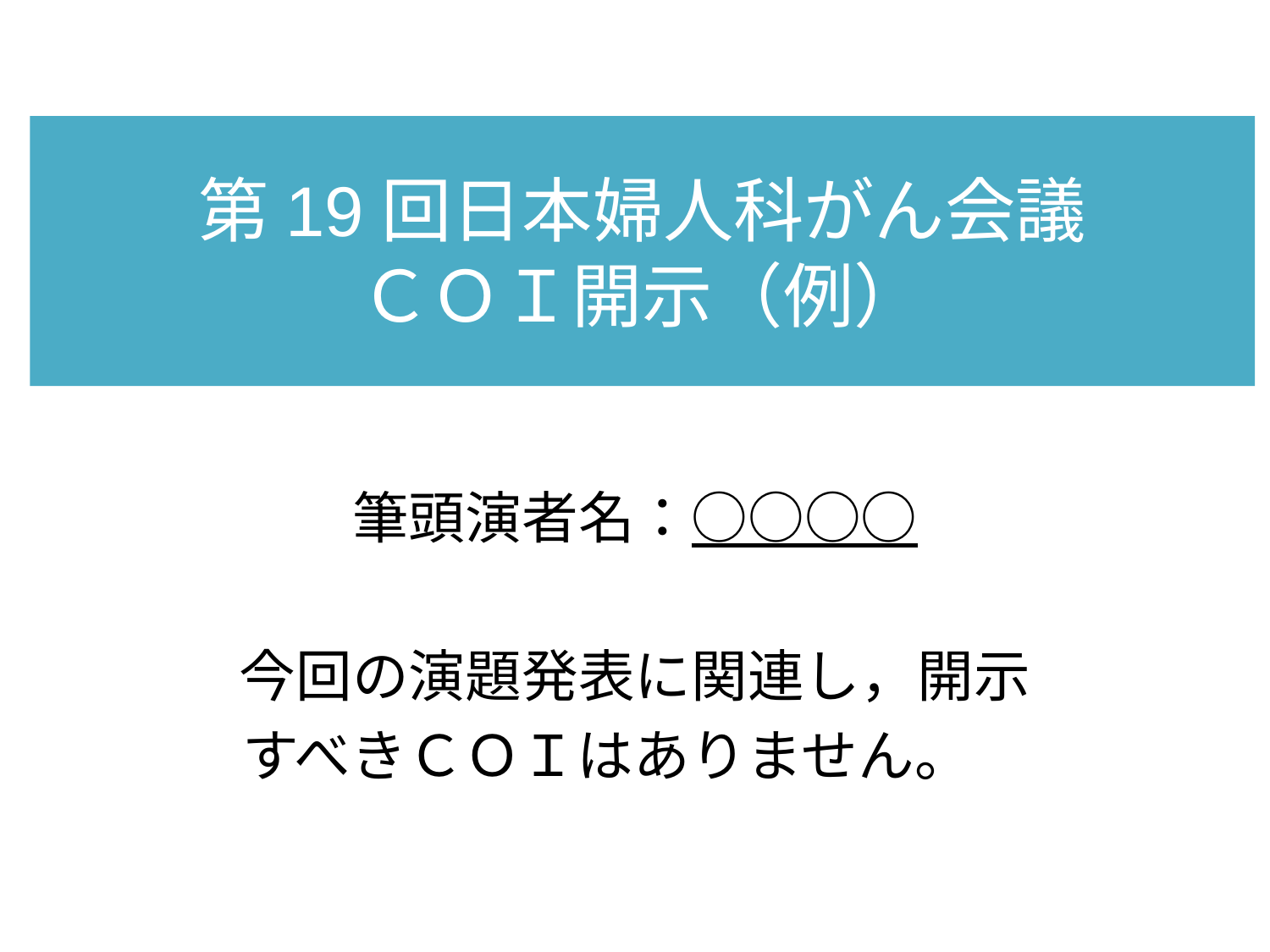

# 第19回日本婦人科がん会議 ＣＯＩ開示（例）
筆頭演者名：○○○○

今回の演題発表に関連し，開示
すべきＣＯＩはありません。